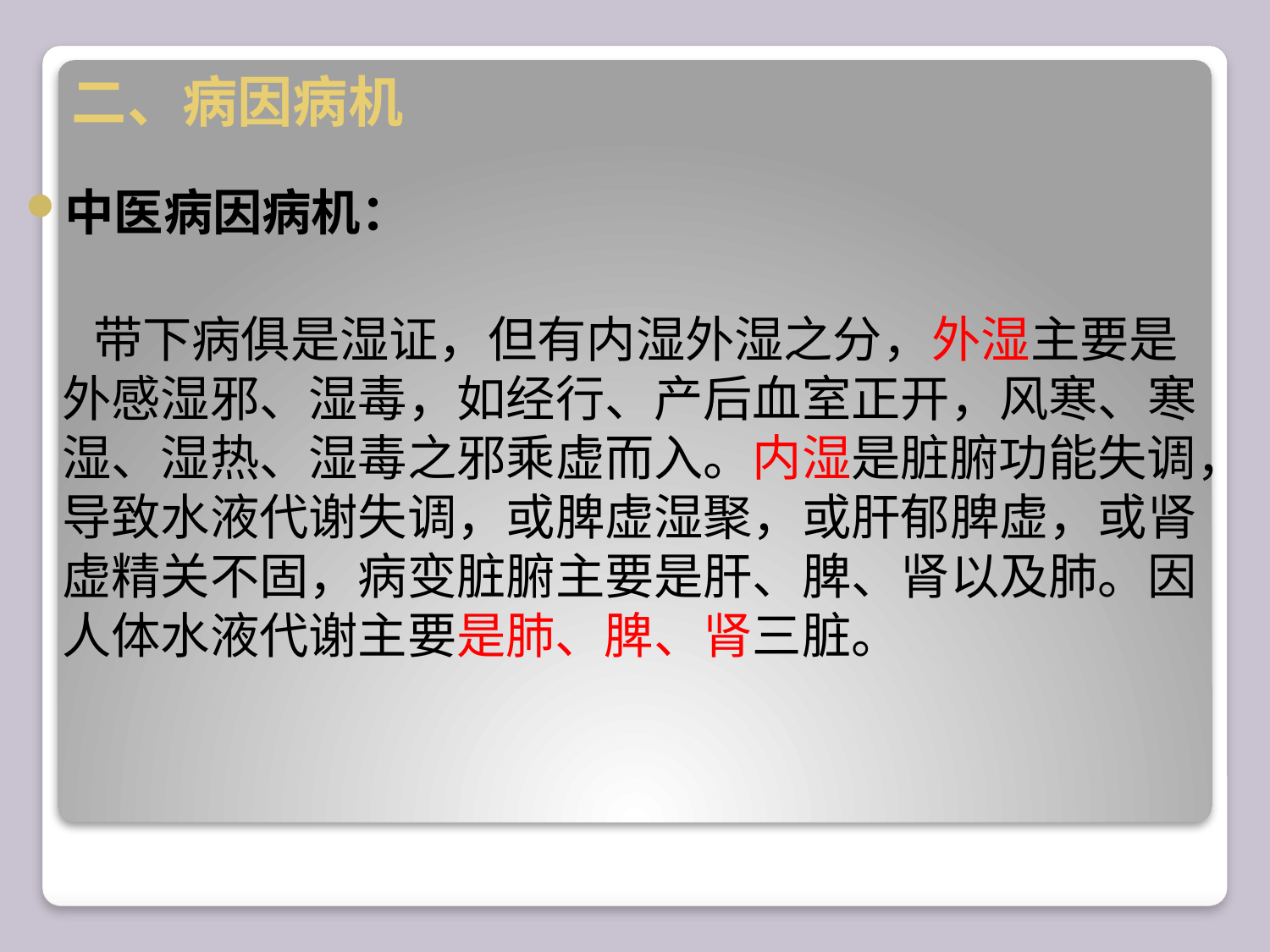

# 二、病因病机
中医病因病机：

     带下病俱是湿证，但有内湿外湿之分，外湿主要是外感湿邪、湿毒，如经行、产后血室正开，风寒、寒湿、湿热、湿毒之邪乘虚而入。内湿是脏腑功能失调，导致水液代谢失调，或脾虚湿聚，或肝郁脾虚，或肾虚精关不固，病变脏腑主要是肝、脾、肾以及肺。因人体水液代谢主要是肺、脾、肾三脏。